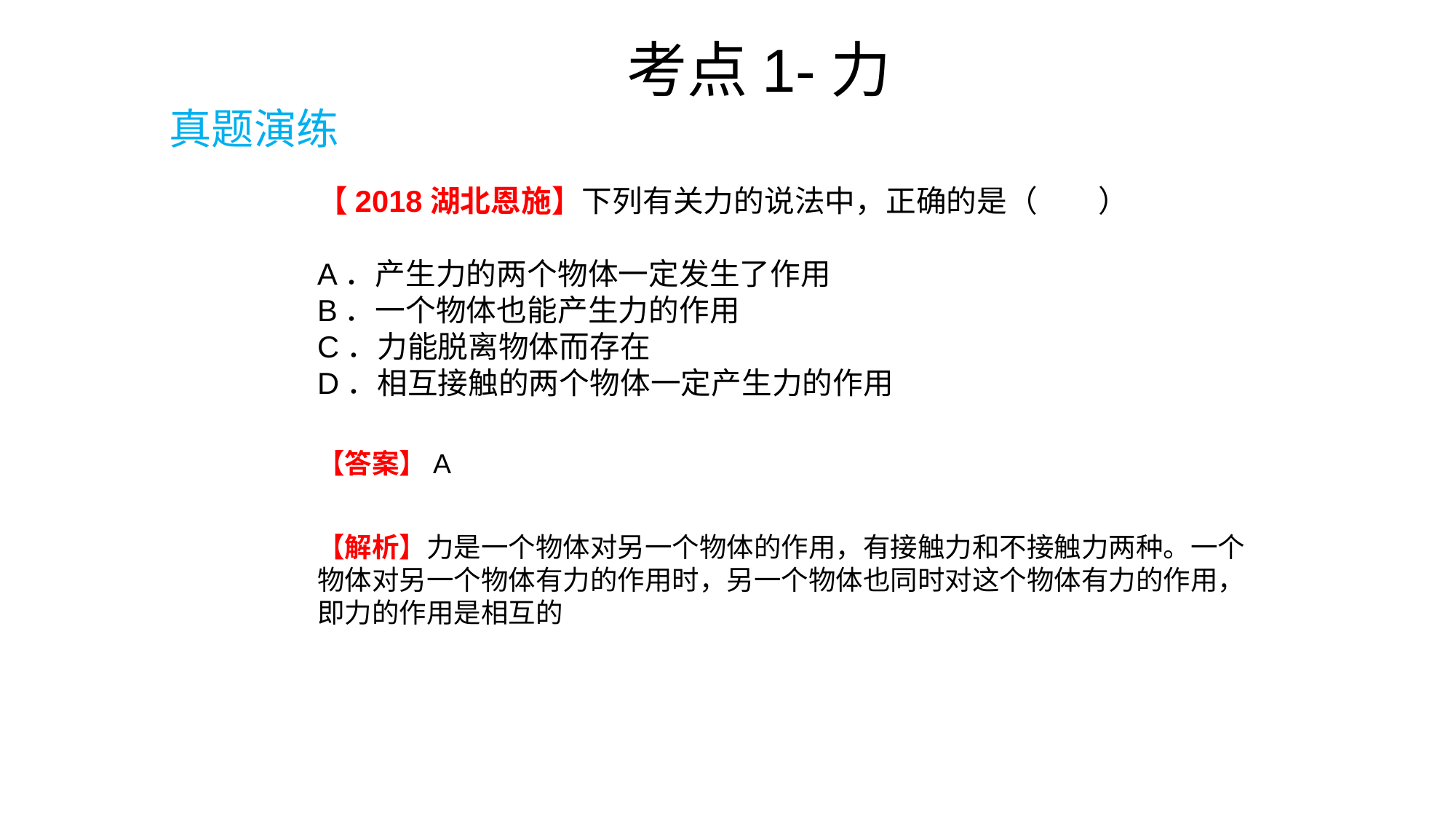

考点1-力
真题演练
【2018湖北恩施】下列有关力的说法中，正确的是（　　）

A．产生力的两个物体一定发生了作用
B．一个物体也能产生力的作用
C．力能脱离物体而存在
D．相互接触的两个物体一定产生力的作用
【答案】A
【解析】力是一个物体对另一个物体的作用，有接触力和不接触力两种。一个物体对另一个物体有力的作用时，另一个物体也同时对这个物体有力的作用，即力的作用是相互的